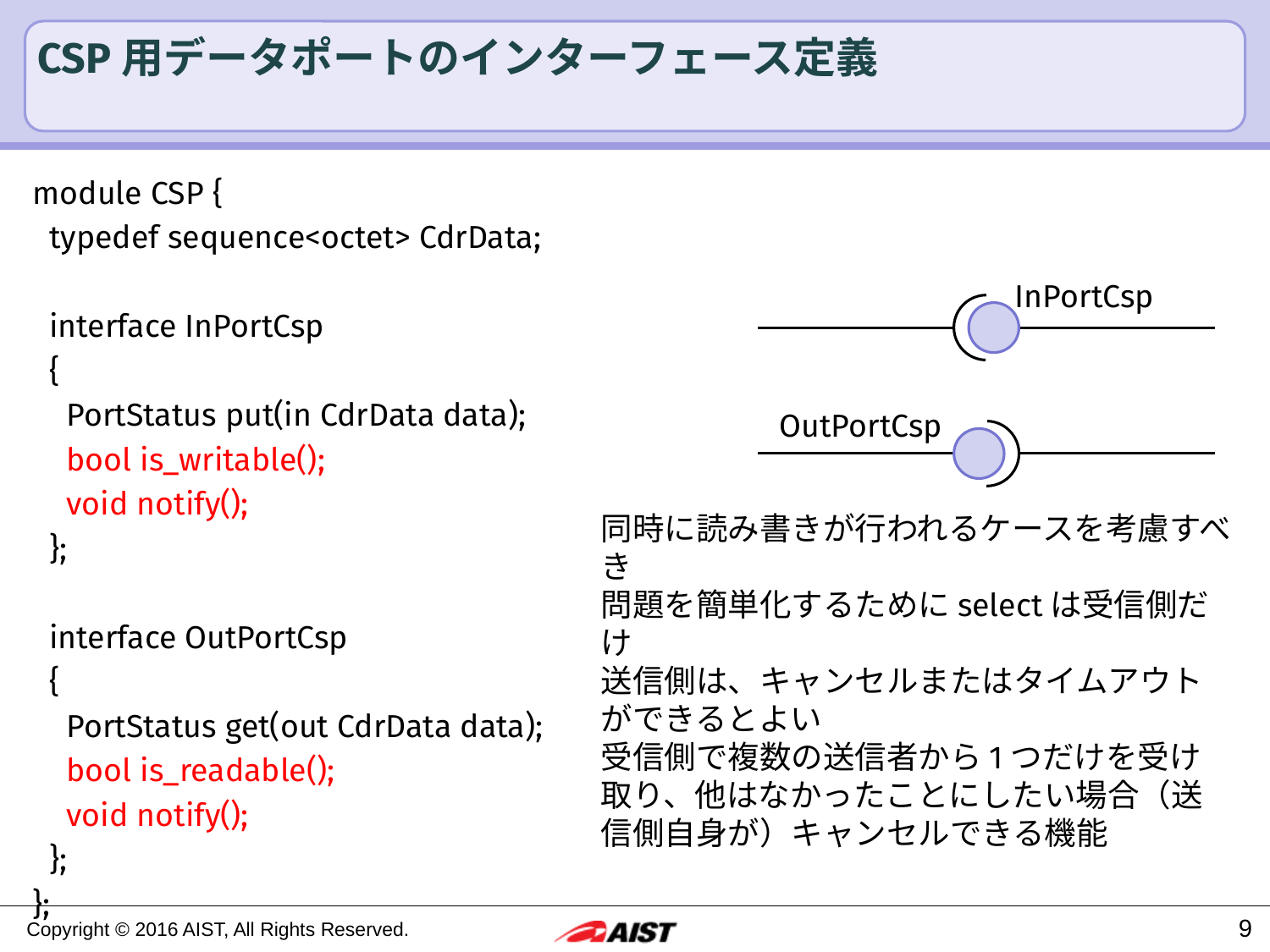

# CSP用データポートのインターフェース定義

module CSP {
  typedef sequence<octet> CdrData;

  interface InPortCsp
  {
    PortStatus put(in CdrData data);
    bool is_writable();
    void notify();
  };

  interface OutPortCsp
  {
    PortStatus get(out CdrData data);
    bool is_readable();
    void notify();
  };
};
InPortCsp

OutPortCsp

同時に読み書きが行われるケースを考慮すべき
問題を簡単化するためにselectは受信側だけ
送信側は、キャンセルまたはタイムアウトができるとよい
受信側で複数の送信者から1つだけを受け取り、他はなかったことにしたい場合（送信側自身が）キャンセルできる機能

9